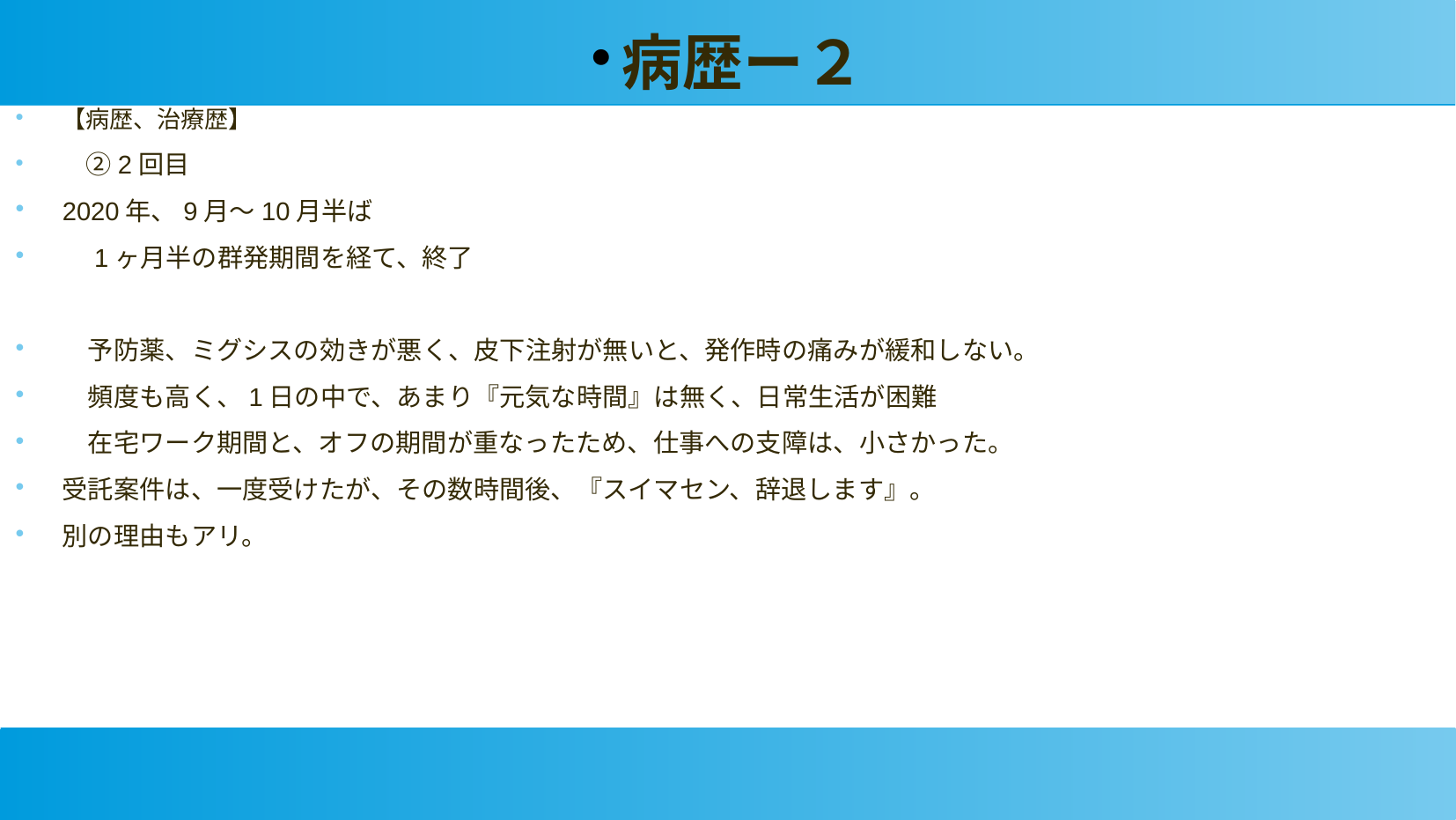

病歴ー２
【病歴、治療歴】
　②2回目
2020年、9月〜10月半ば
　1ヶ月半の群発期間を経て、終了

　予防薬、ミグシスの効きが悪く、皮下注射が無いと、発作時の痛みが緩和しない。
　頻度も高く、1日の中で、あまり『元気な時間』は無く、日常生活が困難
　在宅ワーク期間と、オフの期間が重なったため、仕事への支障は、小さかった。
受託案件は、一度受けたが、その数時間後、『スイマセン、辞退します』。
別の理由もアリ。